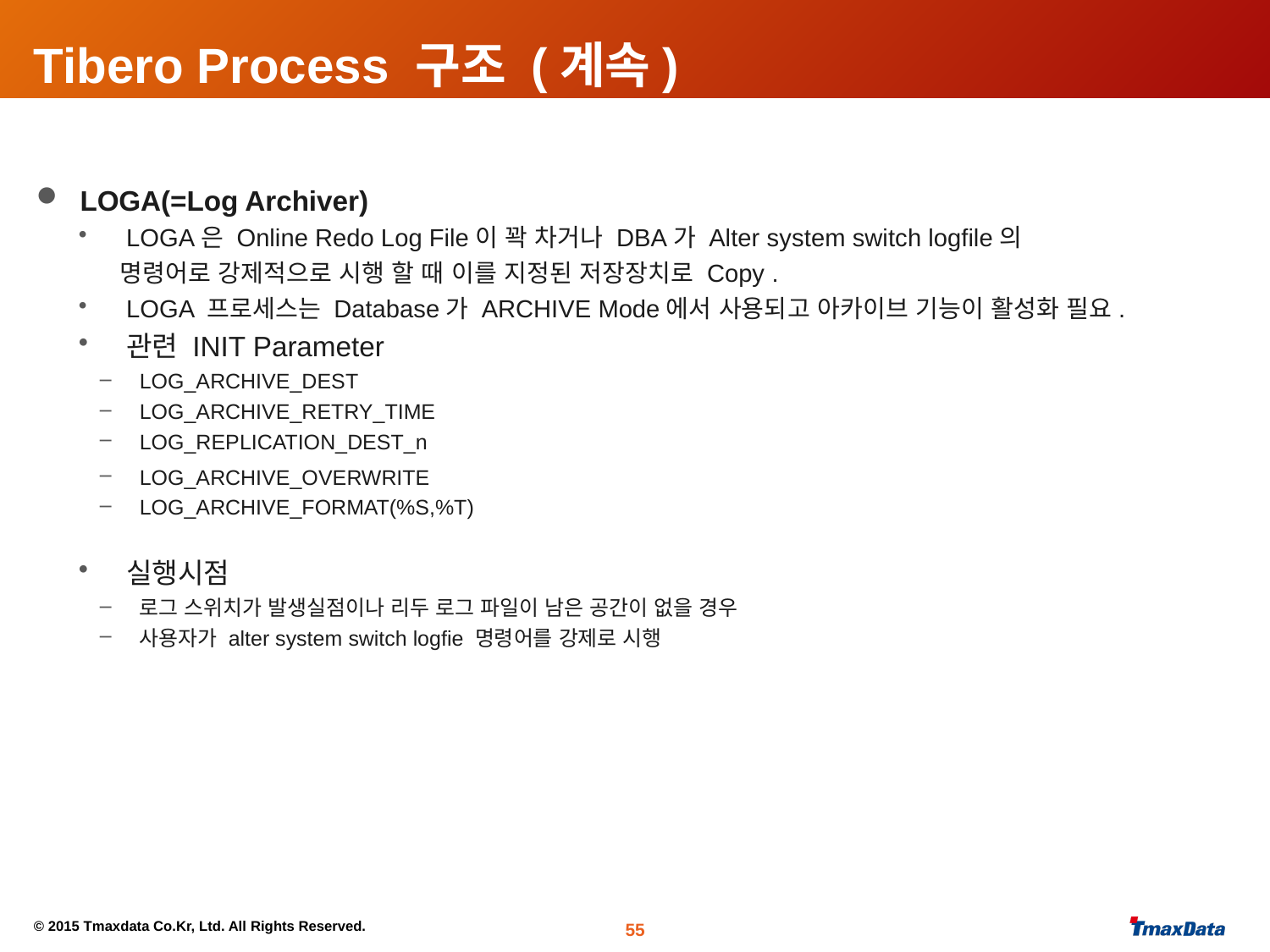

# Tibero Process 구조 (계속)
  LOGA(=Log Archiver)
LOGA은 Online Redo Log File이 꽉 차거나 DBA가 Alter system switch logfile의
     명령어로 강제적으로 시행 할 때 이를 지정된 저장장치로 Copy .
LOGA 프로세스는 Database가 ARCHIVE Mode에서 사용되고 아카이브 기능이 활성화 필요.
관련 INIT Parameter
LOG_ARCHIVE_DEST
LOG_ARCHIVE_RETRY_TIME
LOG_REPLICATION_DEST_n
LOG_ARCHIVE_OVERWRITE
LOG_ARCHIVE_FORMAT(%S,%T)

실행시점
로그 스위치가 발생실점이나 리두 로그 파일이 남은 공간이 없을 경우
사용자가 alter system switch logfie 명령어를 강제로 시행